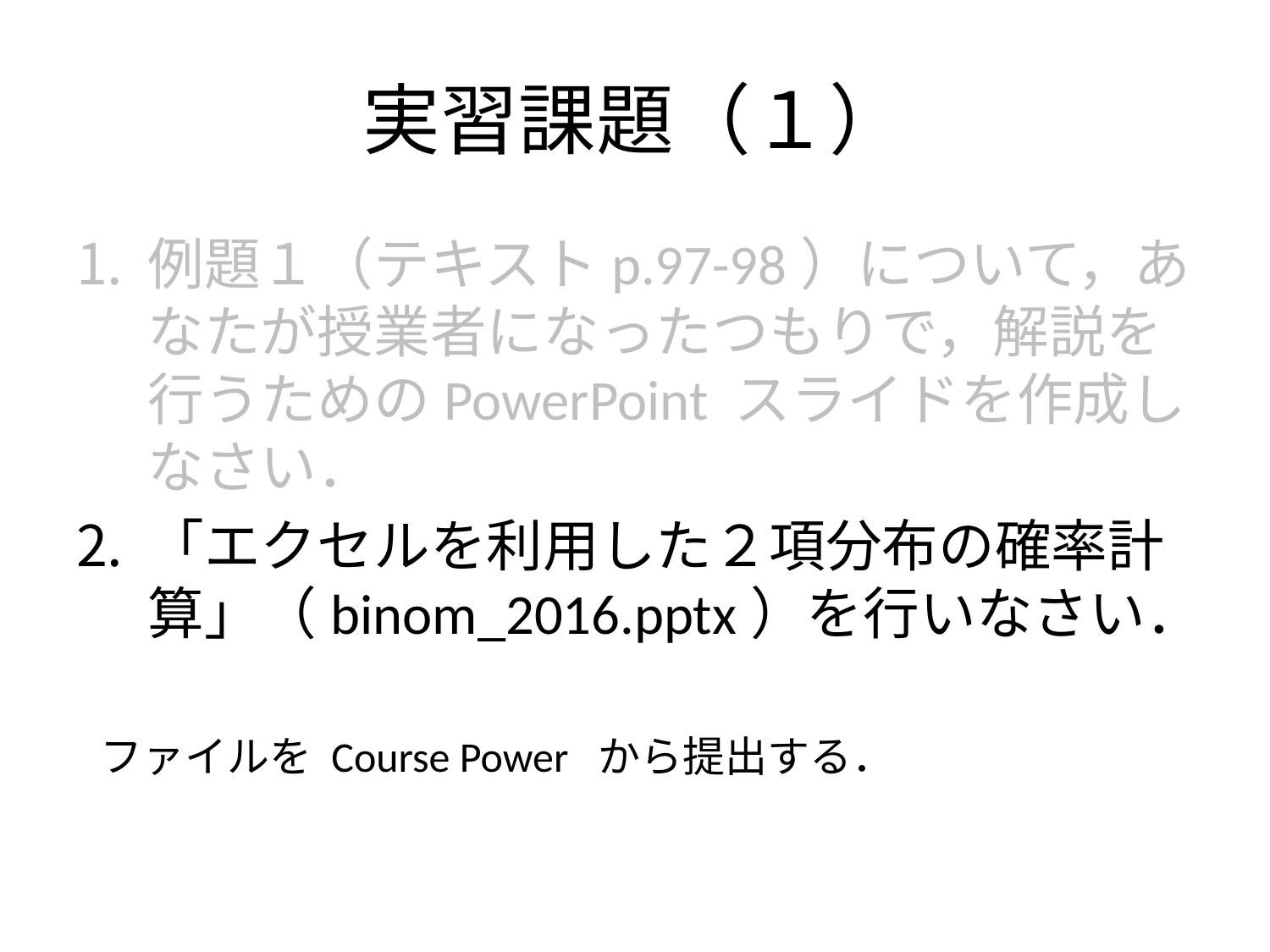

# 実習課題（１）
例題１（テキストp.97-98）について，あなたが授業者になったつもりで，解説を行うためのPowerPoint スライドを作成しなさい．
「エクセルを利用した２項分布の確率計算」（binom_2016.pptx）を行いなさい．
ファイルを Course Power  から提出する．